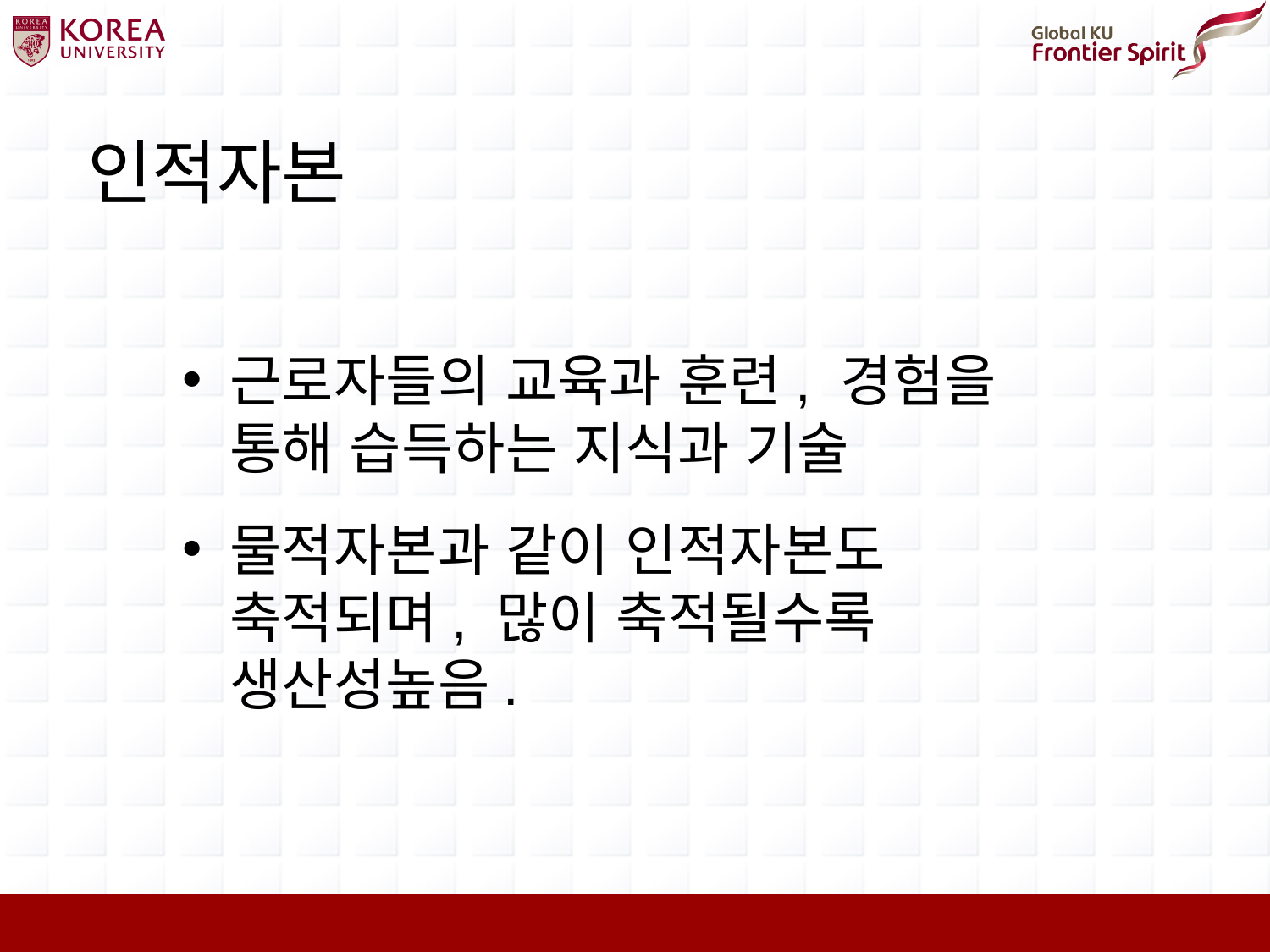

# 인적자본
근로자들의 교육과 훈련, 경험을 통해 습득하는 지식과 기술
물적자본과 같이 인적자본도 축적되며, 많이 축적될수록 생산성높음.